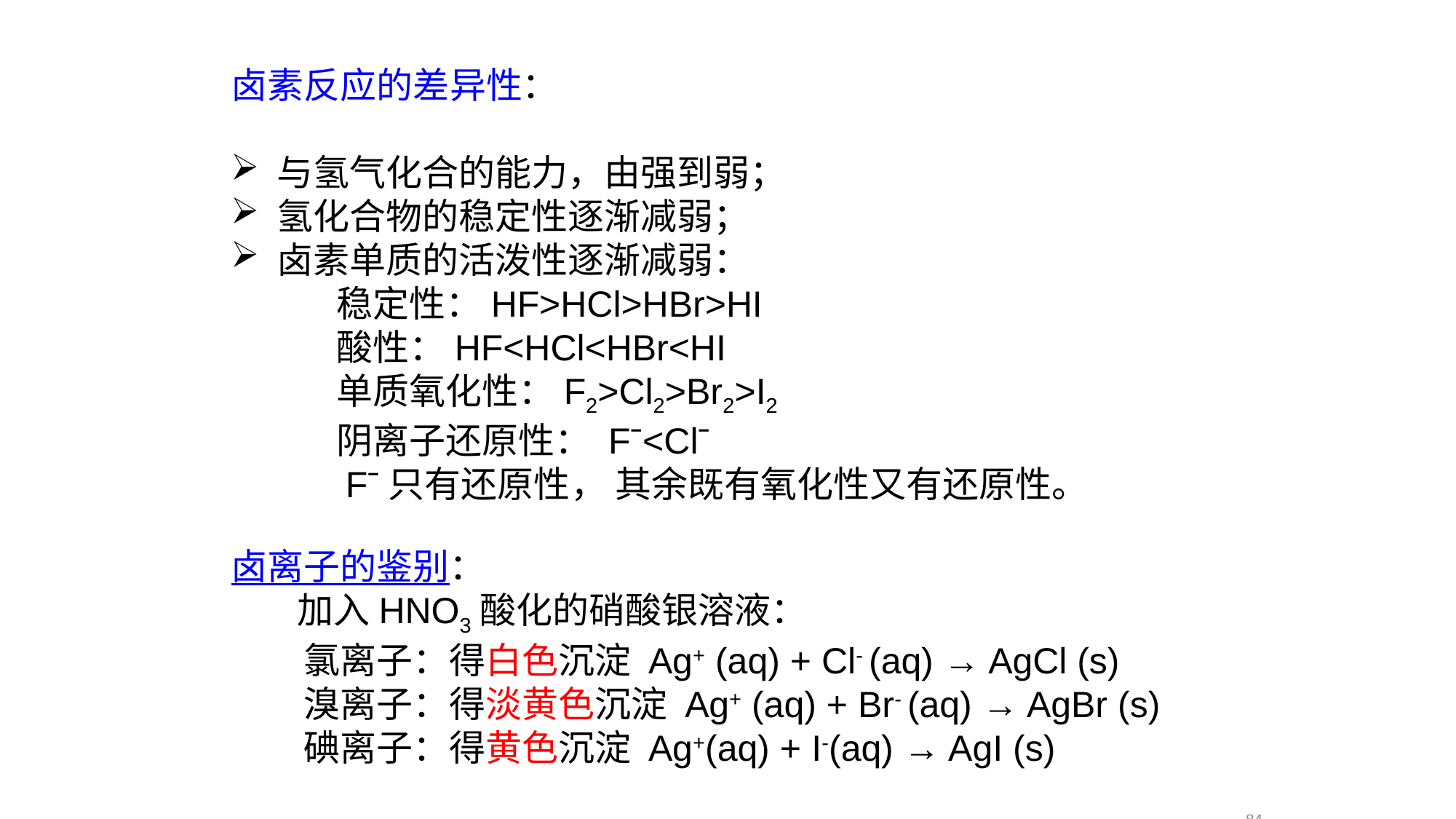

卤素反应的差异性：

 与氢气化合的能力，由强到弱；
 氢化合物的稳定性逐渐减弱；
 卤素单质的活泼性逐渐减弱：
　　    稳定性：HF>HCl>HBr>HI
　　    酸性：HF<HCl<HBr<HI
　　    单质氧化性：F2>Cl2>Br2>I2
　　    阴离子还原性： Fˉ<Clˉ
　　    Fˉ只有还原性， 其余既有氧化性又有还原性。
卤离子的鉴别：
       加入HNO3酸化的硝酸银溶液：
　　氯离子：得白色沉淀 Ag+ (aq) + Cl- (aq) → AgCl (s)
　　溴离子：得淡黄色沉淀 Ag+ (aq) + Br- (aq) → AgBr (s)
　　碘离子：得黄色沉淀 Ag+(aq) + I-(aq) → AgI (s)
84